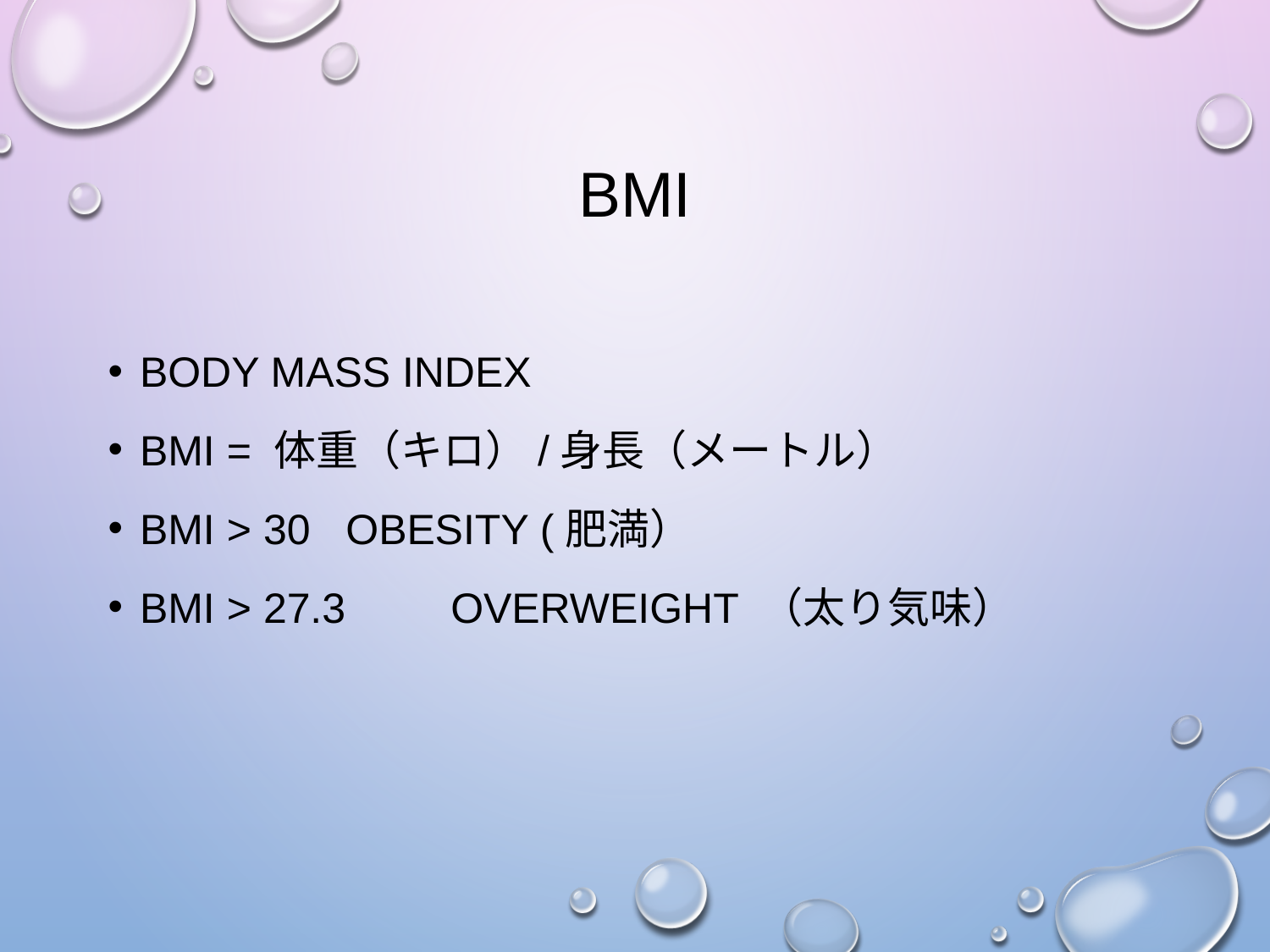

# BMI
Body MASS index
bmi = 体重（キロ）/身長（メートル）
Bmi > 30   obesity (肥満）
Bmi > 27.3　　overweight （太り気味）